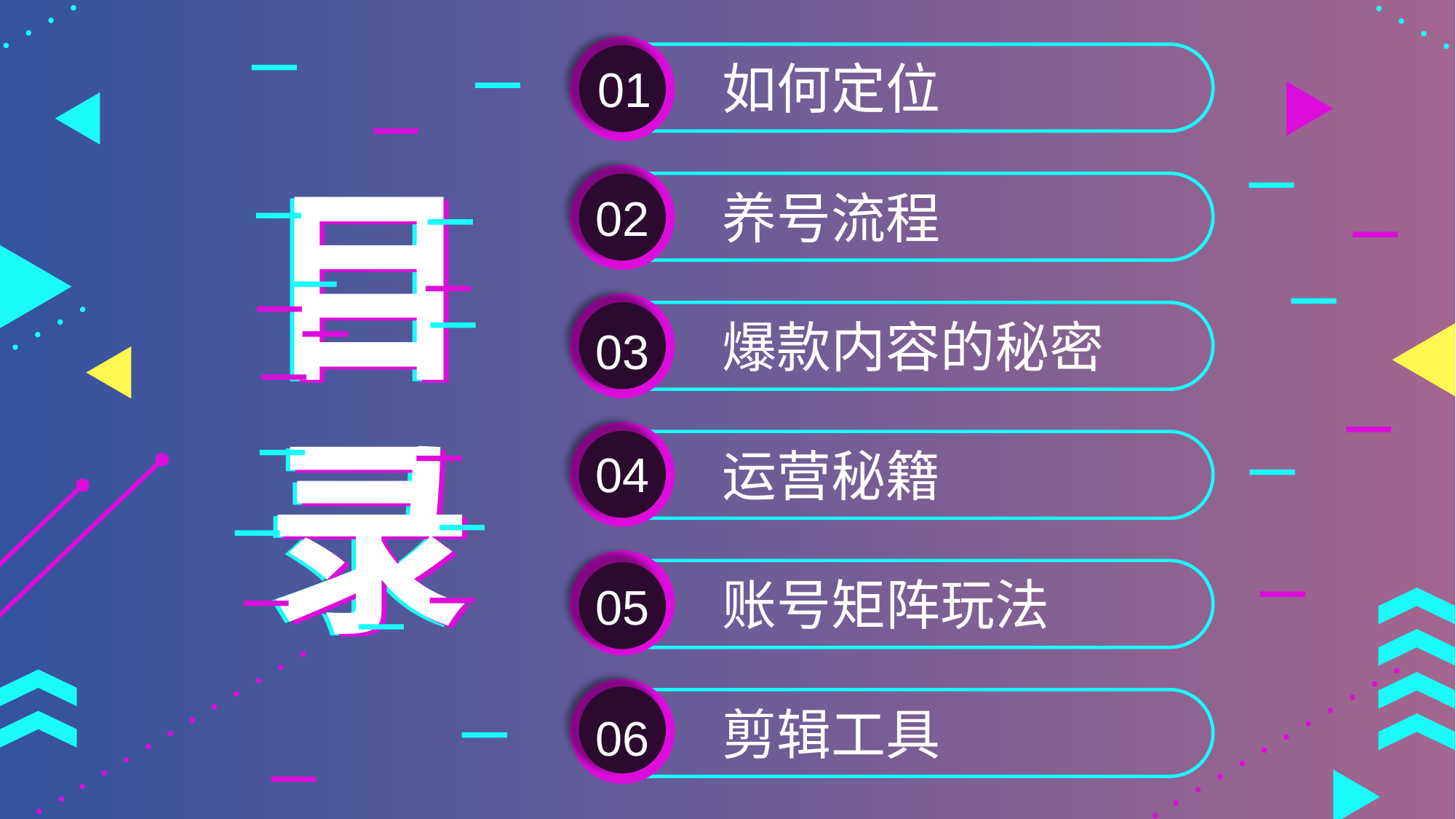

如何定位
01

目录
目录
目录

养号流程
02

爆款内容的秘密
03

运营秘籍
04

账号矩阵玩法

05

剪辑工具
06